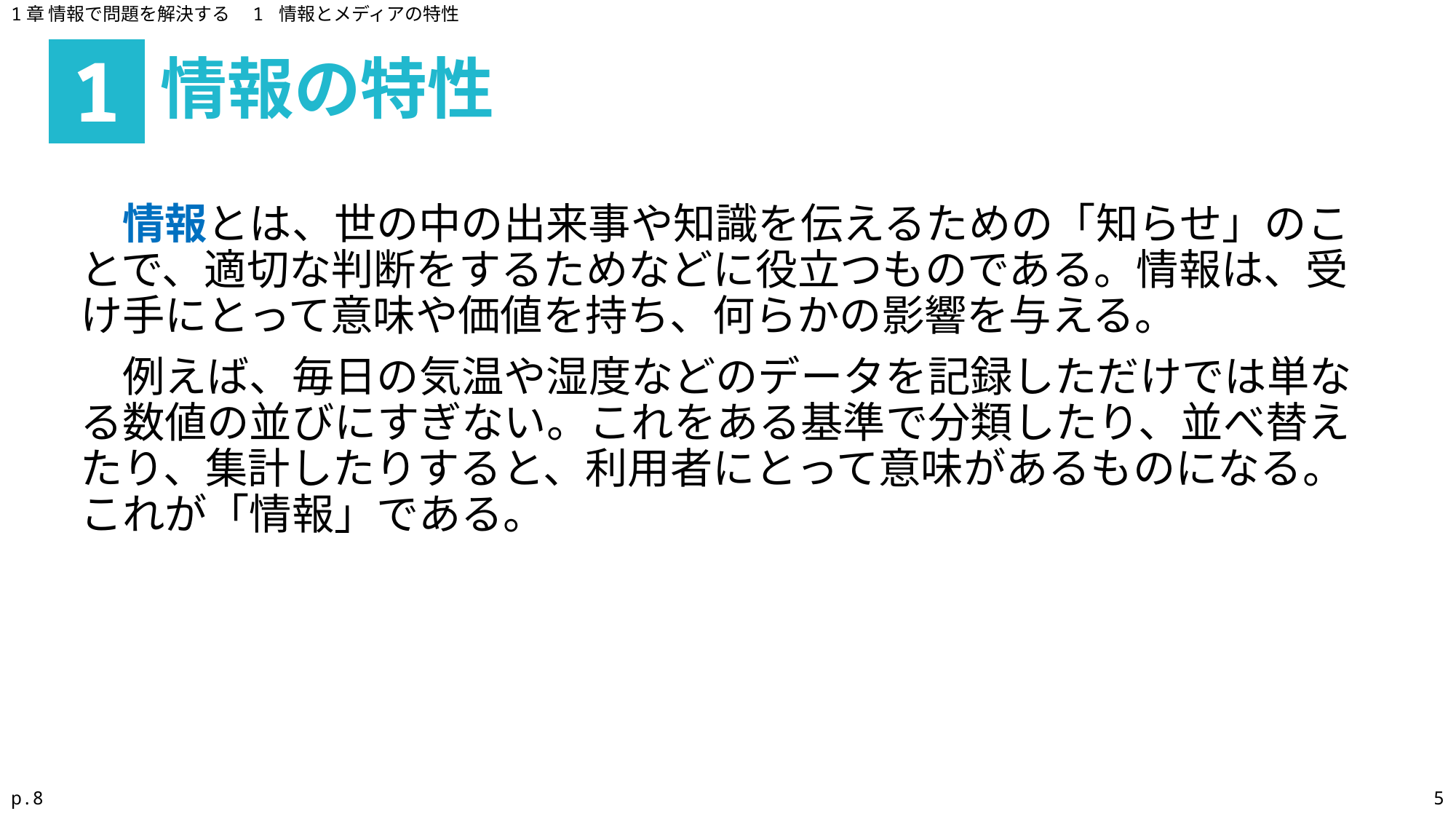

1章 情報で問題を解決する　1 情報とメディアの特性
情報の特性
1
　情報とは、世の中の出来事や知識を伝えるための「知らせ」のことで、適切な判断をするためなどに役立つものである。情報は、受け手にとって意味や価値を持ち、何らかの影響を与える。
　例えば、毎日の気温や湿度などのデータを記録しただけでは単なる数値の並びにすぎない。これをある基準で分類したり、並べ替えたり、集計したりすると、利用者にとって意味があるものになる。これが「情報」である。
p.8
5